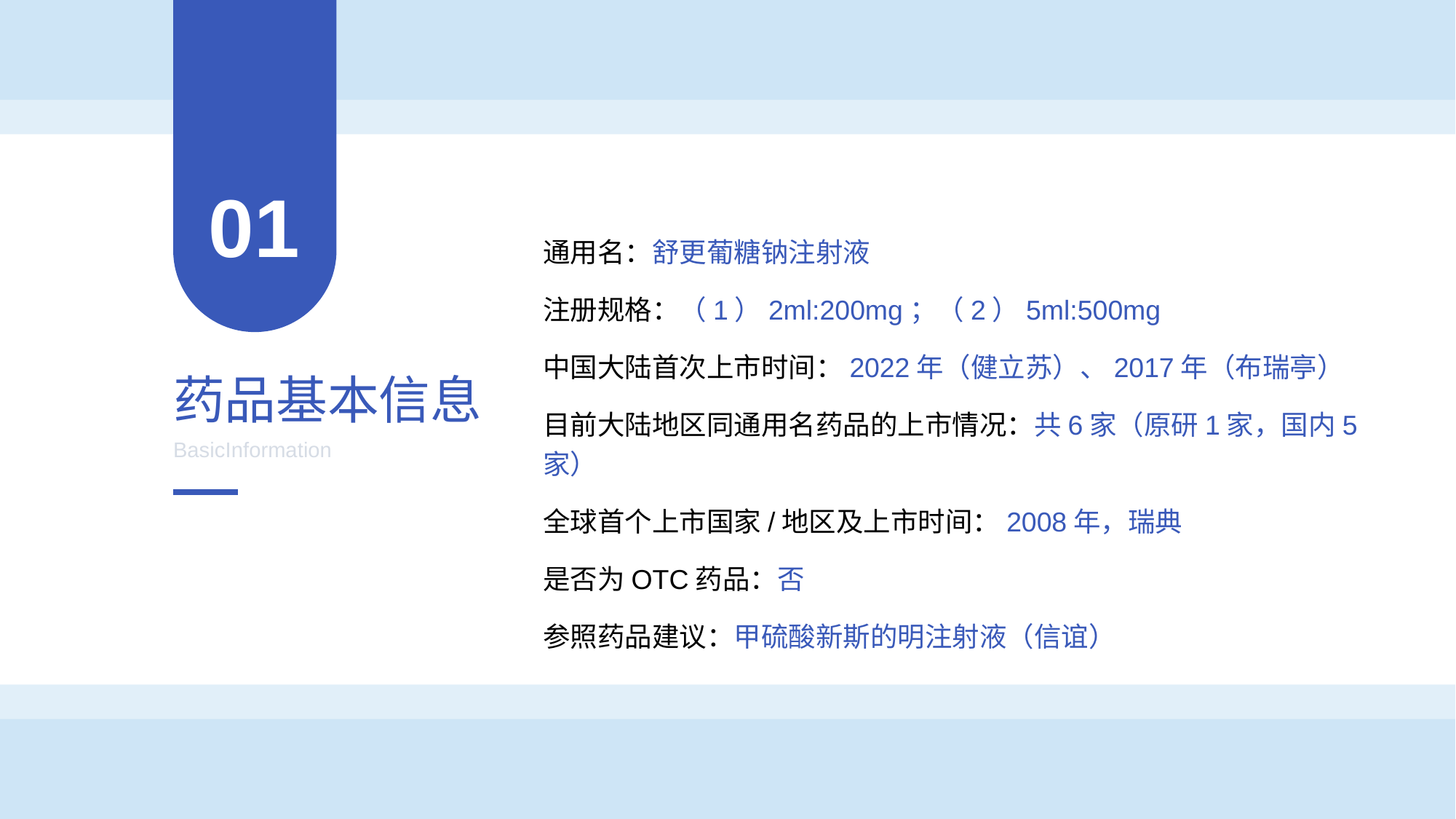

01
通用名：舒更葡糖钠注射液
注册规格：（1）2ml:200mg；（2）5ml:500mg
中国大陆首次上市时间：2022年（健立苏）、2017年（布瑞亭）
目前大陆地区同通用名药品的上市情况：共6家（原研1家，国内5家）
全球首个上市国家/地区及上市时间：2008年，瑞典
是否为OTC药品：否
参照药品建议：甲硫酸新斯的明注射液（信谊）
药品基本信息
BasicInformation